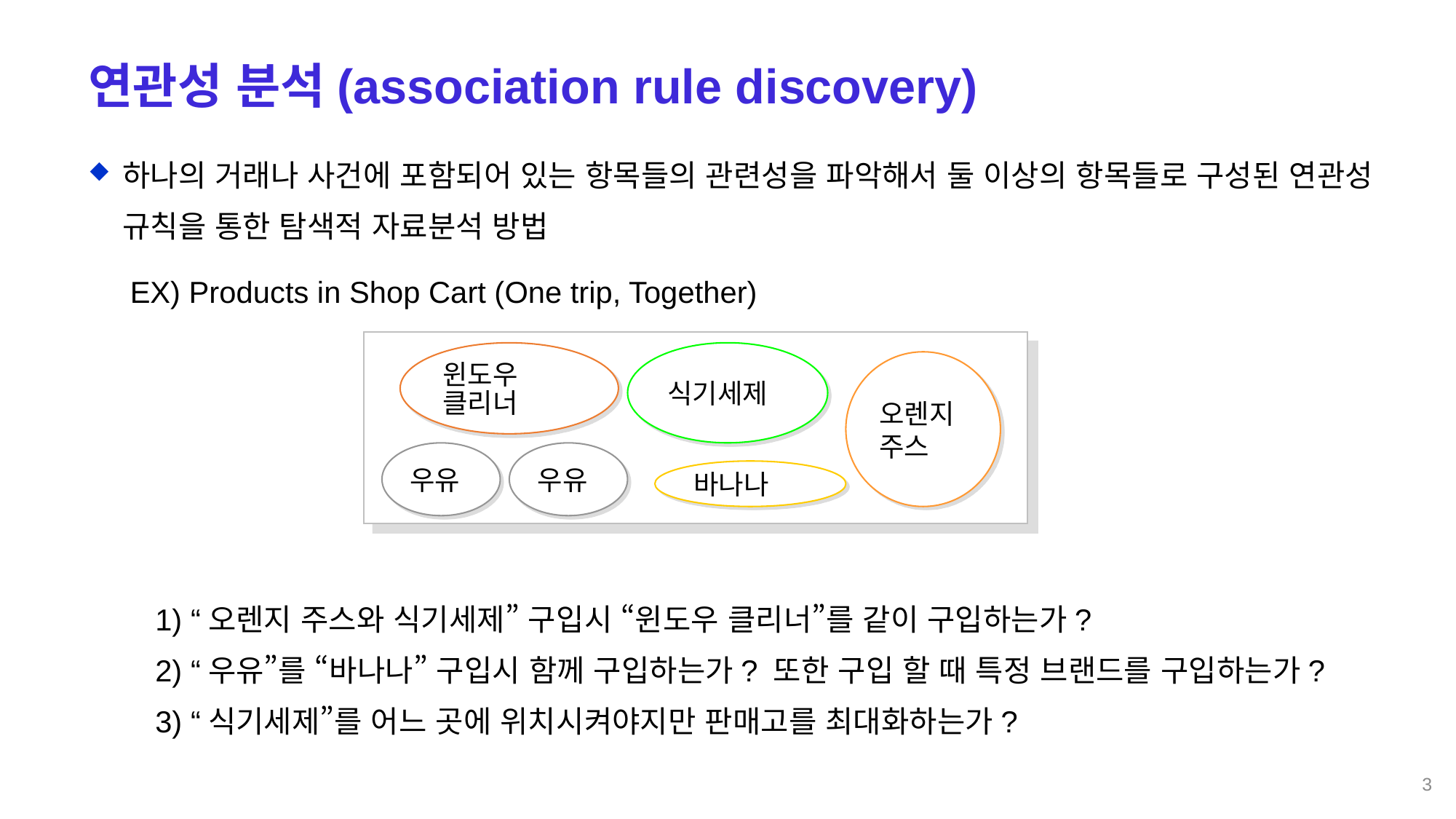

연관성 분석(association rule discovery)
하나의 거래나 사건에 포함되어 있는 항목들의 관련성을 파악해서 둘 이상의 항목들로 구성된 연관성 규칙을 통한 탐색적 자료분석 방법

     EX) Products in Shop Cart (One trip, Together)

        1) “오렌지 주스와 식기세제” 구입시 “윈도우 클리너”를 같이 구입하는가?
        2) “우유”를 “바나나” 구입시 함께 구입하는가? 또한 구입 할 때 특정 브랜드를 구입하는가?
        3) “식기세제”를 어느 곳에 위치시켜야지만 판매고를 최대화하는가?

윈도우
클리너
식기세제
오렌지
주스
우유
우유
바나나
3